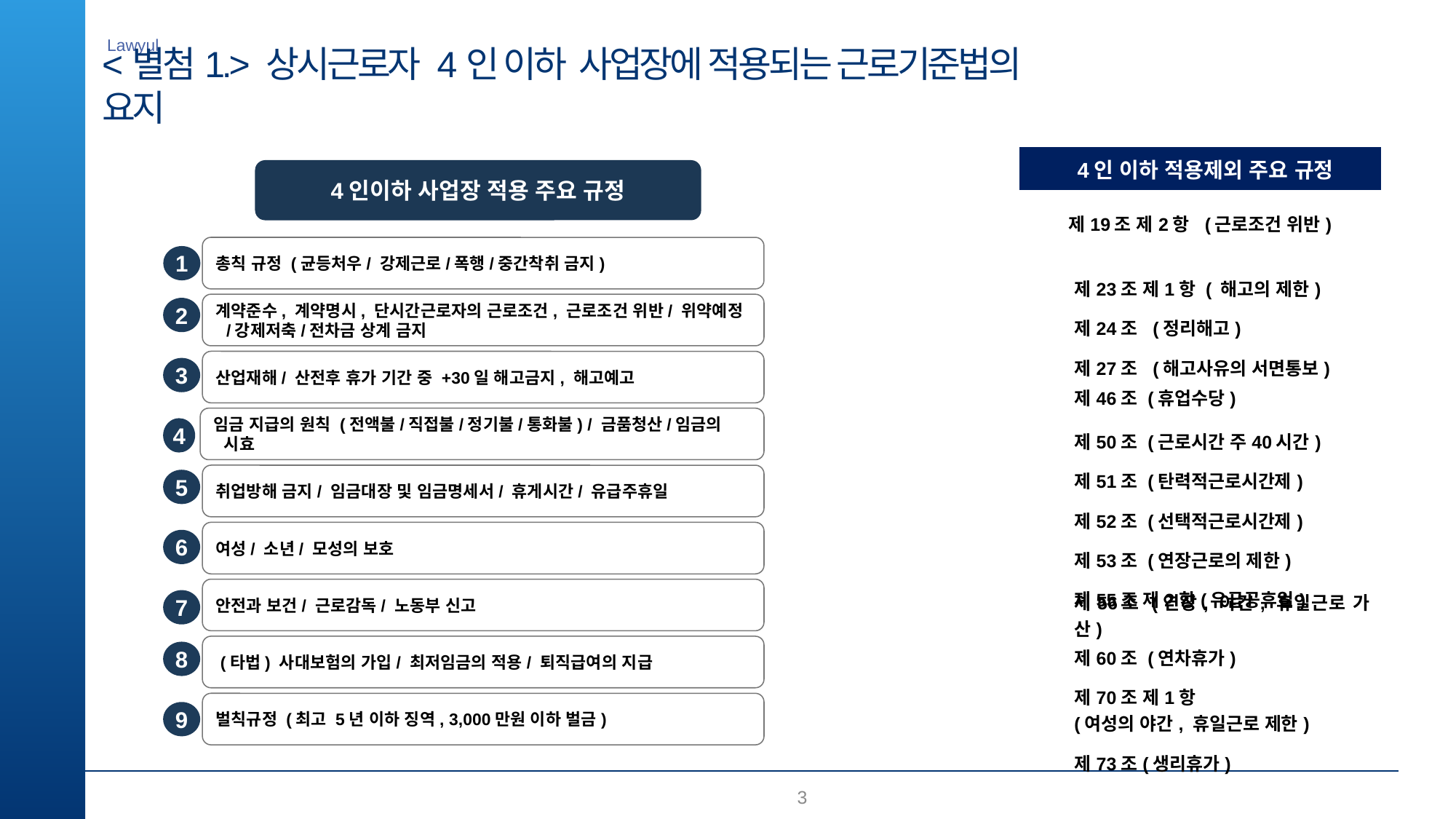

<별첨1.> 상시근로자 4인 이하  사업장에 적용되는 근로기준법의 요지
| 4인 이하 적용제외 주요 규정 |
| --- |
| 제19조 제2항 (근로조건 위반) |
| 제23조 제1항 ( 해고의 제한) 제24조 (정리해고) 제27조 (해고사유의 서면통보) |
| 제46조 (휴업수당) |
| 제50조 (근로시간 주40시간) 제51조 (탄력적근로시간제) 제52조 (선택적근로시간제) 제53조 (연장근로의 제한) 제55조 제2항(유급공휴일) |
| 제56조 (연장, 야간, 휴일근로 가산) |
| 제60조 (연차휴가) |
| 제70조 제1항 (여성의 야간, 휴일근로 제한) |
| 제73조(생리휴가) |
4인이하 사업장 적용 주요 규정
총칙 규정 (균등처우/ 강제근로/폭행/중간착취 금지)
1
계약준수, 계약명시, 단시간근로자의 근로조건, 근로조건 위반/ 위약예정/강제저축/전차금 상계 금지
2
산업재해/ 산전후 휴가 기간 중 +30일 해고금지, 해고예고
3
임금 지급의 원칙 (전액불/직접불/정기불/통화불) / 금품청산/임금의 시효
4
취업방해 금지/ 임금대장 및 임금명세서/ 휴게시간/ 유급주휴일
5
여성/ 소년/ 모성의 보호
6
안전과 보건/ 근로감독/ 노동부 신고
7
 (타법) 사대보험의 가입/ 최저임금의 적용/ 퇴직급여의 지급
8
벌칙규정 (최고 5년 이하 징역, 3,000만원 이하 벌금)
9